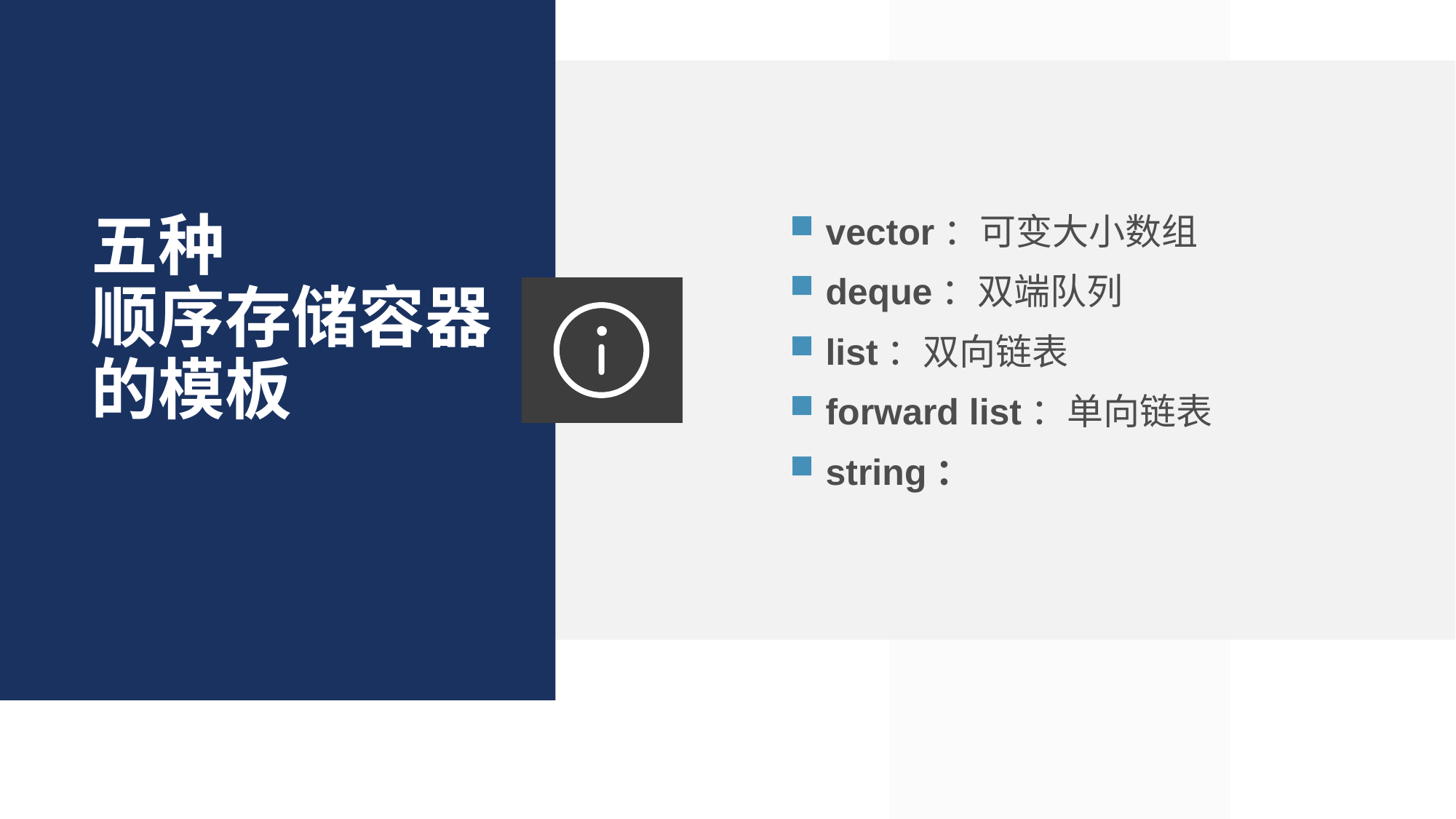

vector：可变大小数组
deque：双端队列
list：双向链表
forward list：单向链表
string：
# 五种 顺序存储容器 的模板